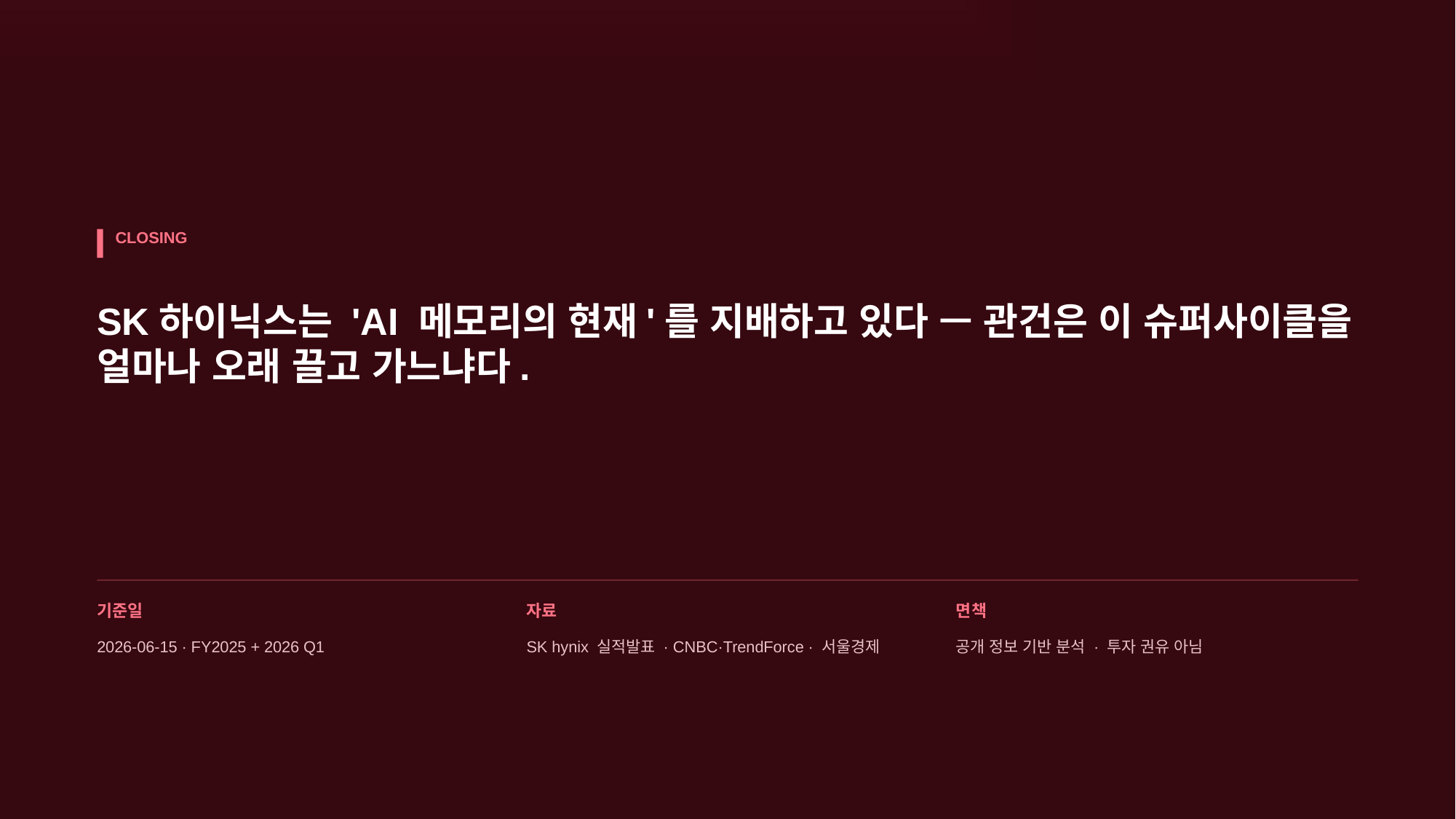

CLOSING

SK하이닉스는 'AI 메모리의 현재'를 지배하고 있다 — 관건은 이 슈퍼사이클을 얼마나 오래 끌고 가느냐다.

기준일
자료
면책
2026-06-15 · FY2025 + 2026 Q1
SK hynix 실적발표 · CNBC·TrendForce · 서울경제
공개 정보 기반 분석 · 투자 권유 아님